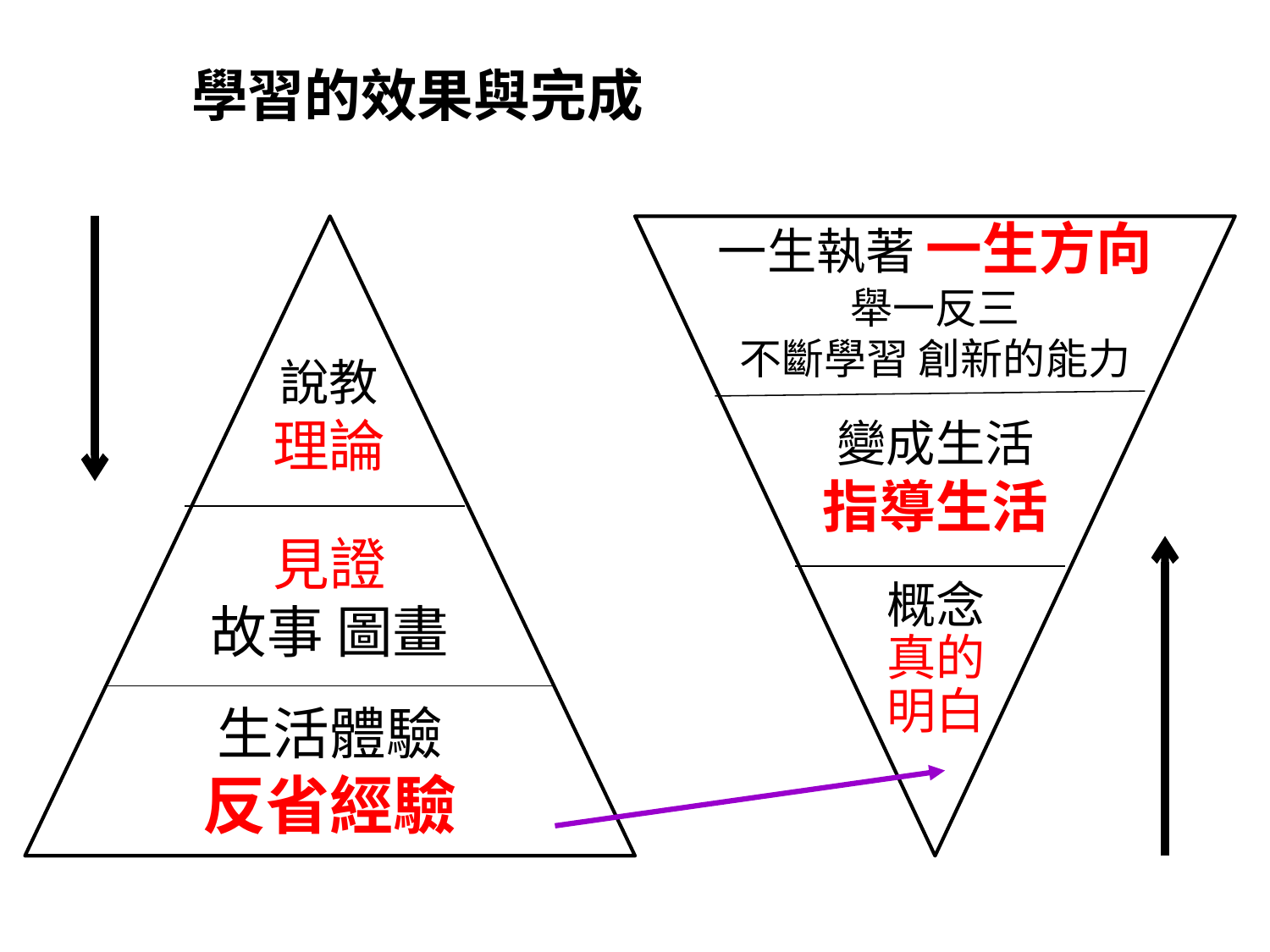

學習的效果與完成
一生執著 一生方向
舉一反三
不斷學習 創新的能力

說教
理論
變成生活
指導生活
見證
故事 圖畫
概念
真的
明白
生活體驗
反省經驗